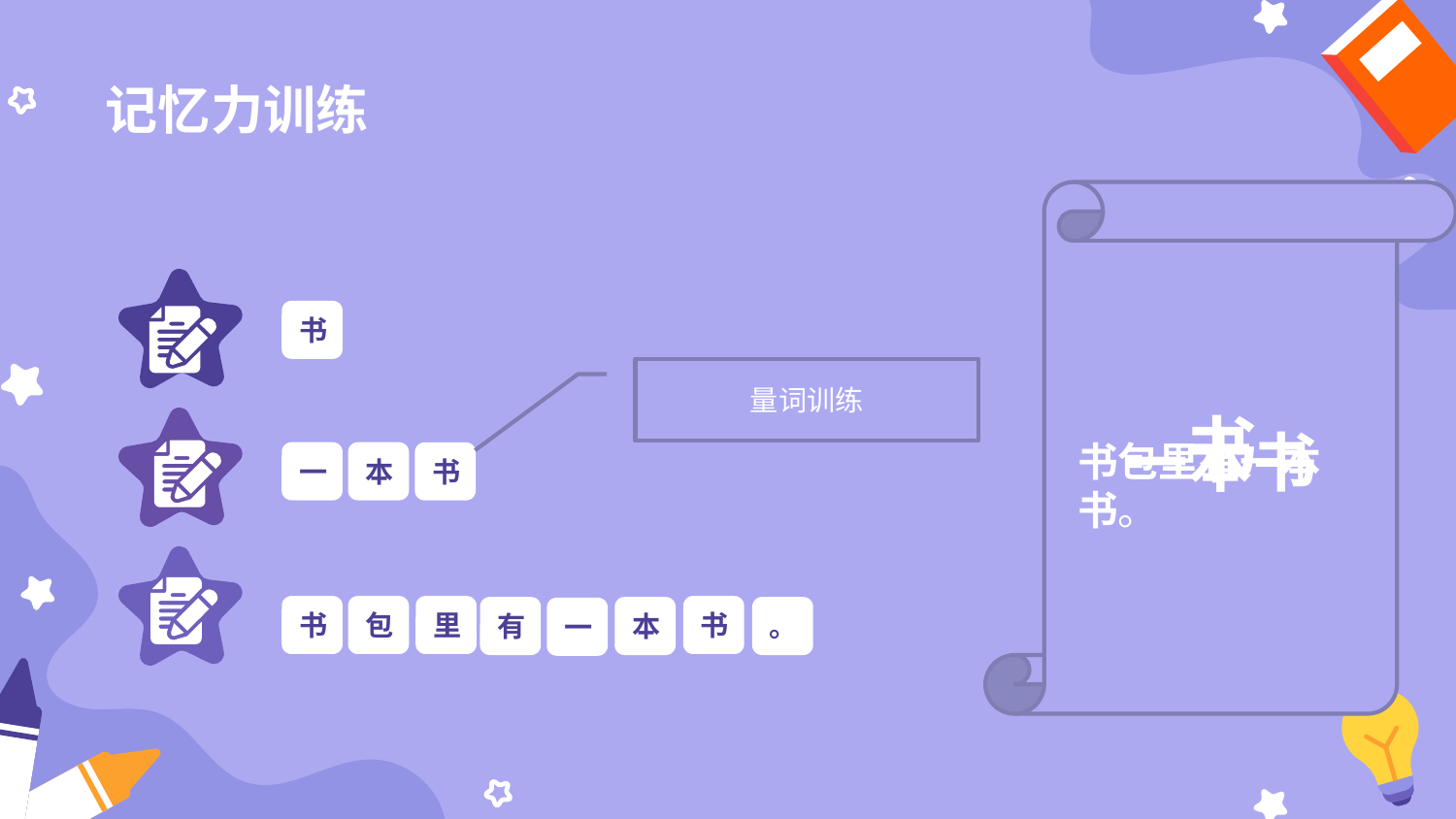

# 记忆力训练

书

量词训练
书

一本书
书包里有一本书。

一
本
书

书
包
里
书
有
本
。
一